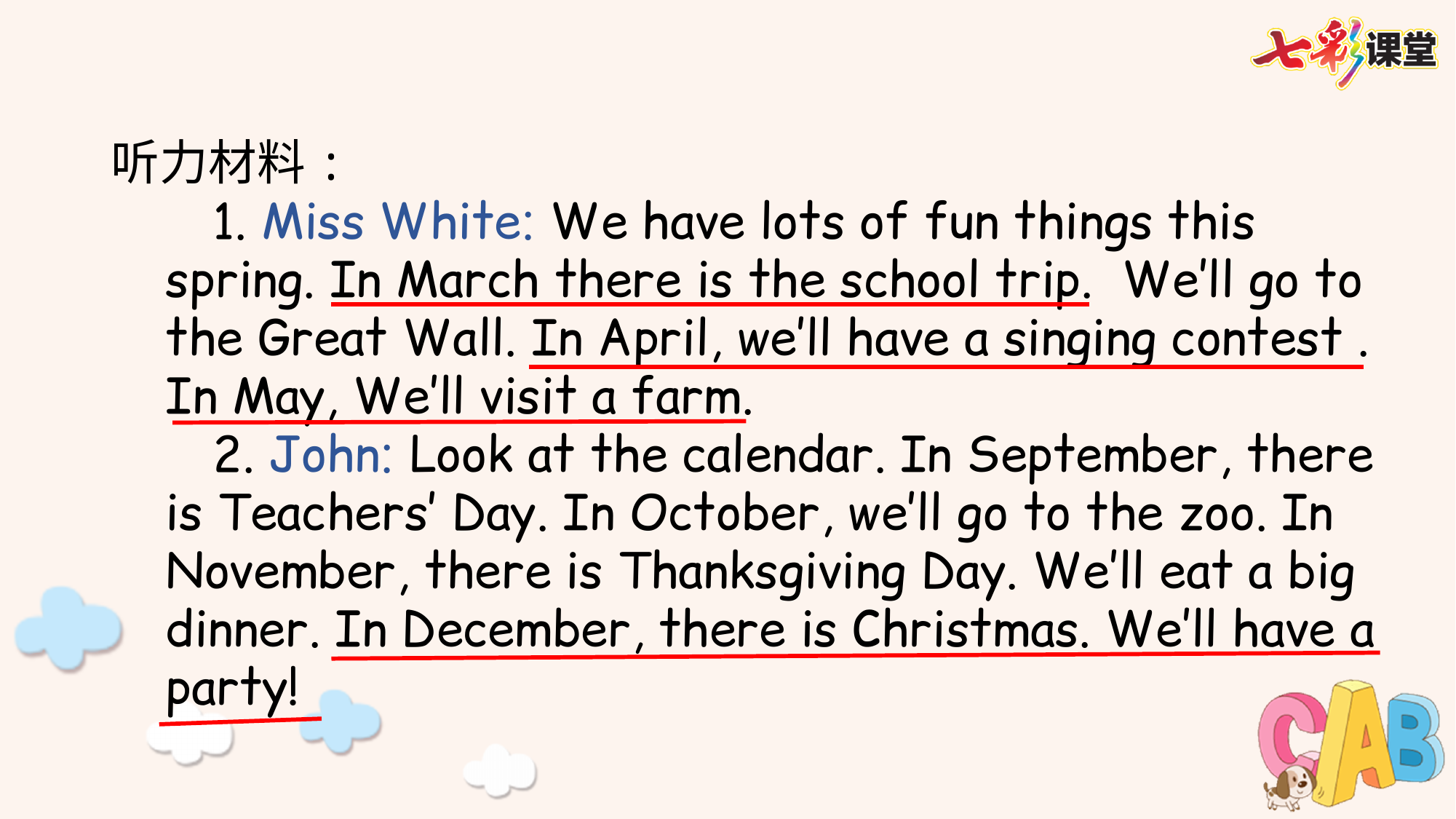

听力材料:
       1. Miss White: We have lots of fun things this spring. In March there is the school trip.  We’ll go to the Great Wall. In April, we’ll have a singing contest . In May, We’ll visit a farm.
       2. John: Look at the calendar. In September, there is Teachers’ Day. In October, we’ll go to the zoo. In November, there is Thanksgiving Day. We’ll eat a big dinner. In December, there is Christmas. We’ll have a party!